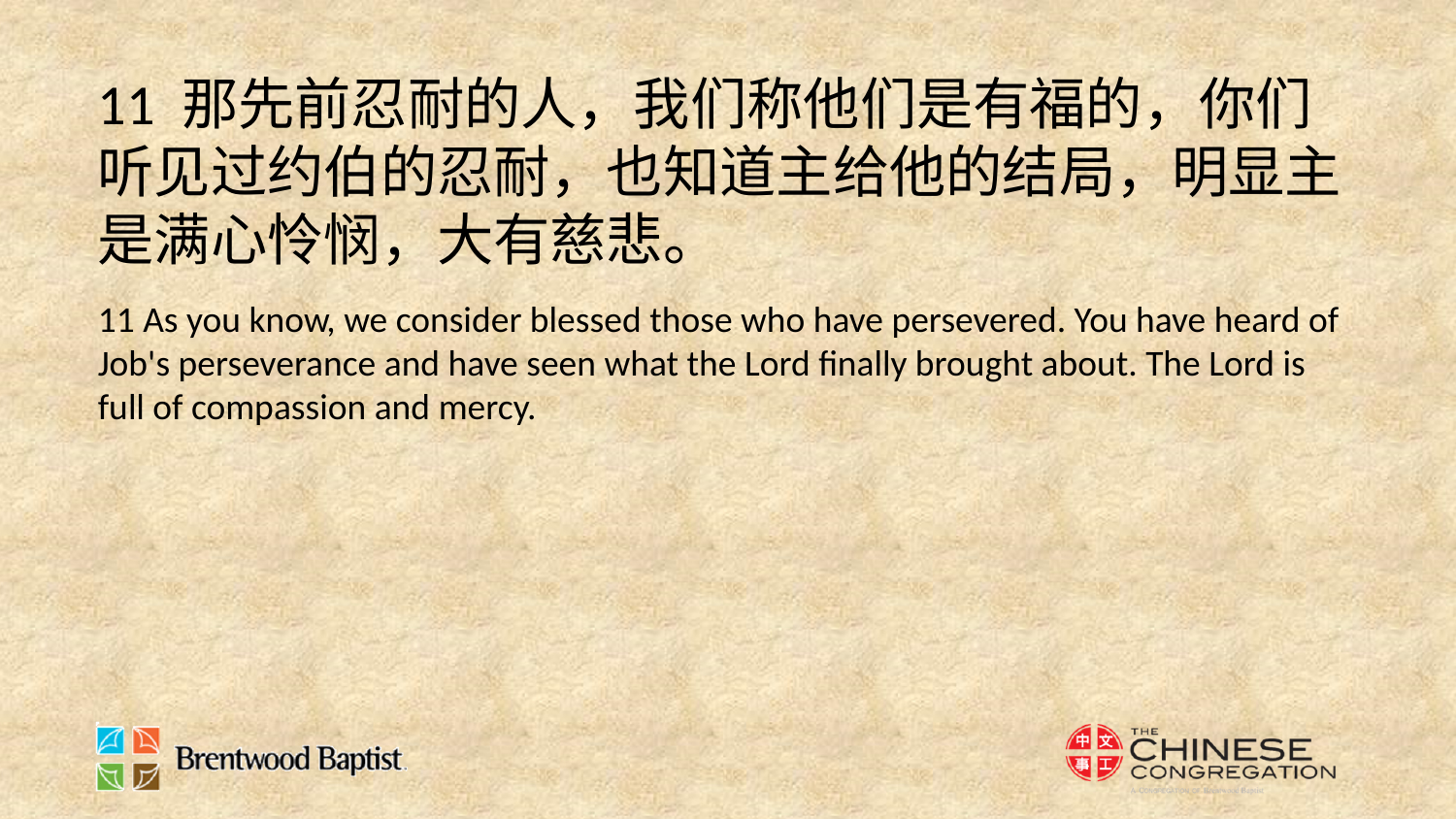

11 那先前忍耐的人，我们称他们是有福的，你们听见过约伯的忍耐，也知道主给他的结局，明显主是满心怜悯，大有慈悲。

11 As you know, we consider blessed those who have persevered. You have heard of Job's perseverance and have seen what the Lord finally brought about. The Lord is full of compassion and mercy.